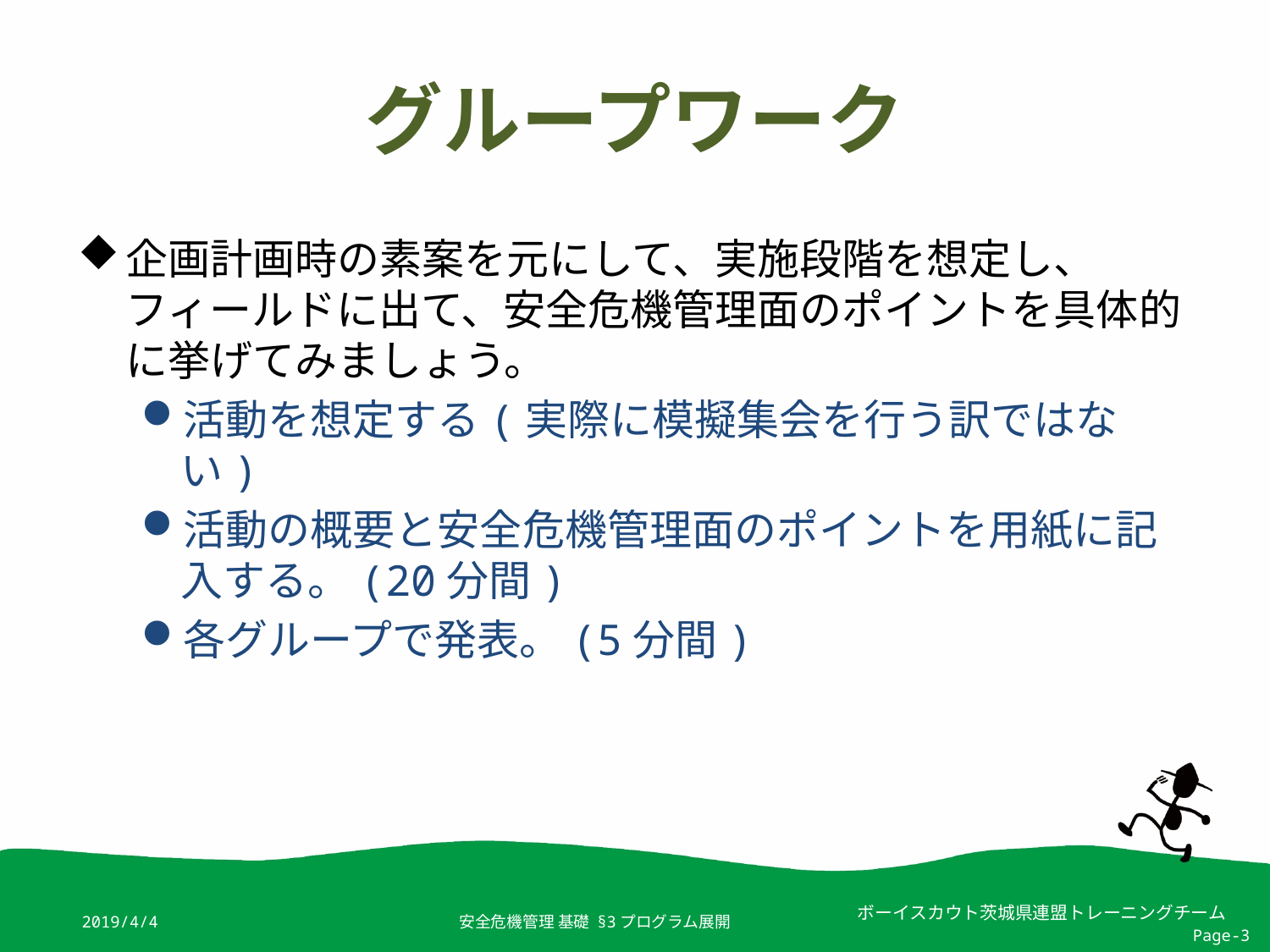

# グループワーク
企画計画時の素案を元にして、実施段階を想定し、フィールドに出て、安全危機管理面のポイントを具体的に挙げてみましょう。
活動を想定する(実際に模擬集会を行う訳ではない)
活動の概要と安全危機管理面のポイントを用紙に記入する。(20分間)
各グループで発表。(5分間)
2019/4/4
安全危機管理 基礎 §3プログラム展開
Page-3